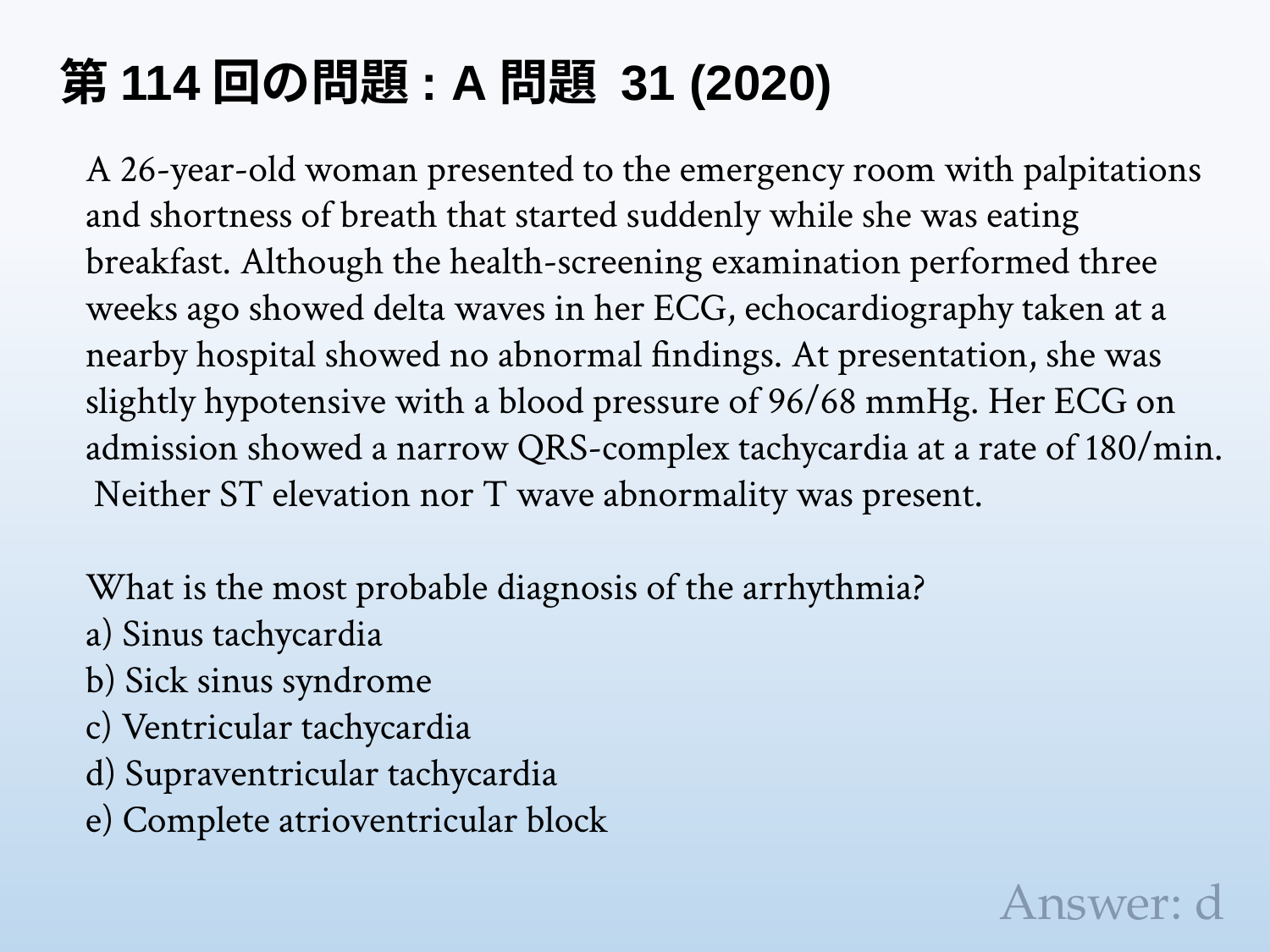

第114回の問題: A問題 31 (2020)
A 26-year-old woman presented to the emergency room with palpitations and shortness of breath that started suddenly while she was eating breakfast. Although the health-screening examination performed three weeks ago showed delta waves in her ECG, echocardiography taken at a nearby hospital showed no abnormal findings. At presentation, she was slightly hypotensive with a blood pressure of 96/68 mmHg. Her ECG on admission showed a narrow QRS-complex tachycardia at a rate of 180/min.  Neither ST elevation nor T wave abnormality was present.

What is the most probable diagnosis of the arrhythmia?
a) Sinus tachycardia
b) Sick sinus syndrome
c) Ventricular tachycardia
d) Supraventricular tachycardia
e) Complete atrioventricular block
Answer: d